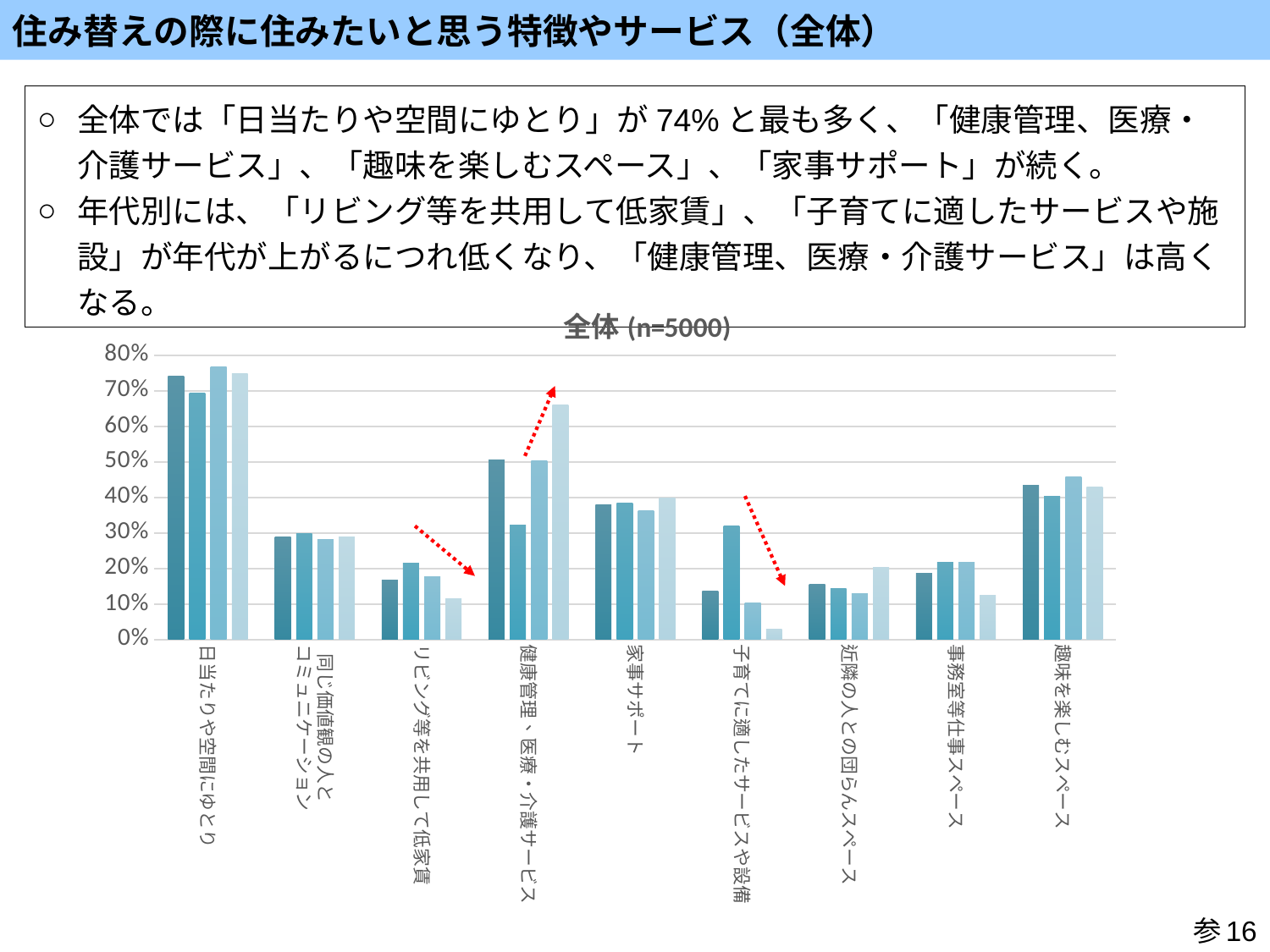

住み替えの際に住みたいと思う特徴やサービス（全体）
全体では「日当たりや空間にゆとり」が74%と最も多く、「健康管理、医療・介護サービス」、「趣味を楽しむスペース」、「家事サポート」が続く。
年代別には、「リビング等を共用して低家賃」、「子育てに適したサービスや施設」が年代が上がるにつれ低くなり、「健康管理、医療・介護サービス」は高くなる。

### Chart:

| Category | 全体平均 | 20～39歳 | 40～59歳 | 60歳以上 |
|---|---|---|---|---|
| 日当たりや空間にゆとり | 0.742 | 0.6944655041698256 | 0.766938971648246 | 0.74875 |
| 同じ価値観の人と
コミュニケーション | 0.28900000000000003 | 0.2979529946929492 | 0.2825564632388275 | 0.29 |
| リビング等を共用して低家賃 | 0.1676 | 0.21531463229719483 | 0.17683805862566074 | 0.11624999999999999 |
| 健康管理、医療・介護サービス | 0.5058 | 0.32221379833206976 | 0.5026429601153292 | 0.66125 |
| 家事サポート | 0.3794 | 0.3843821076573162 | 0.36184526669870254 | 0.39812500000000006 |
| 子育てに適したサービスや設備 | 0.137 | 0.32069749810462467 | 0.10379625180201826 | 0.028749999999999998 |
| 近隣の人との団らんスペース | 0.15660000000000002 | 0.14329037149355572 | 0.12974531475252282 | 0.2025 |
| 事務室等仕事スペース | 0.18739999999999998 | 0.21758908263836238 | 0.21672272945699184 | 0.124375 |
| 趣味を楽しむスペース | 0.43520000000000003 | 0.40409401061410155 | 0.4589139836617011 | 0.43000000000000005 |
参
16